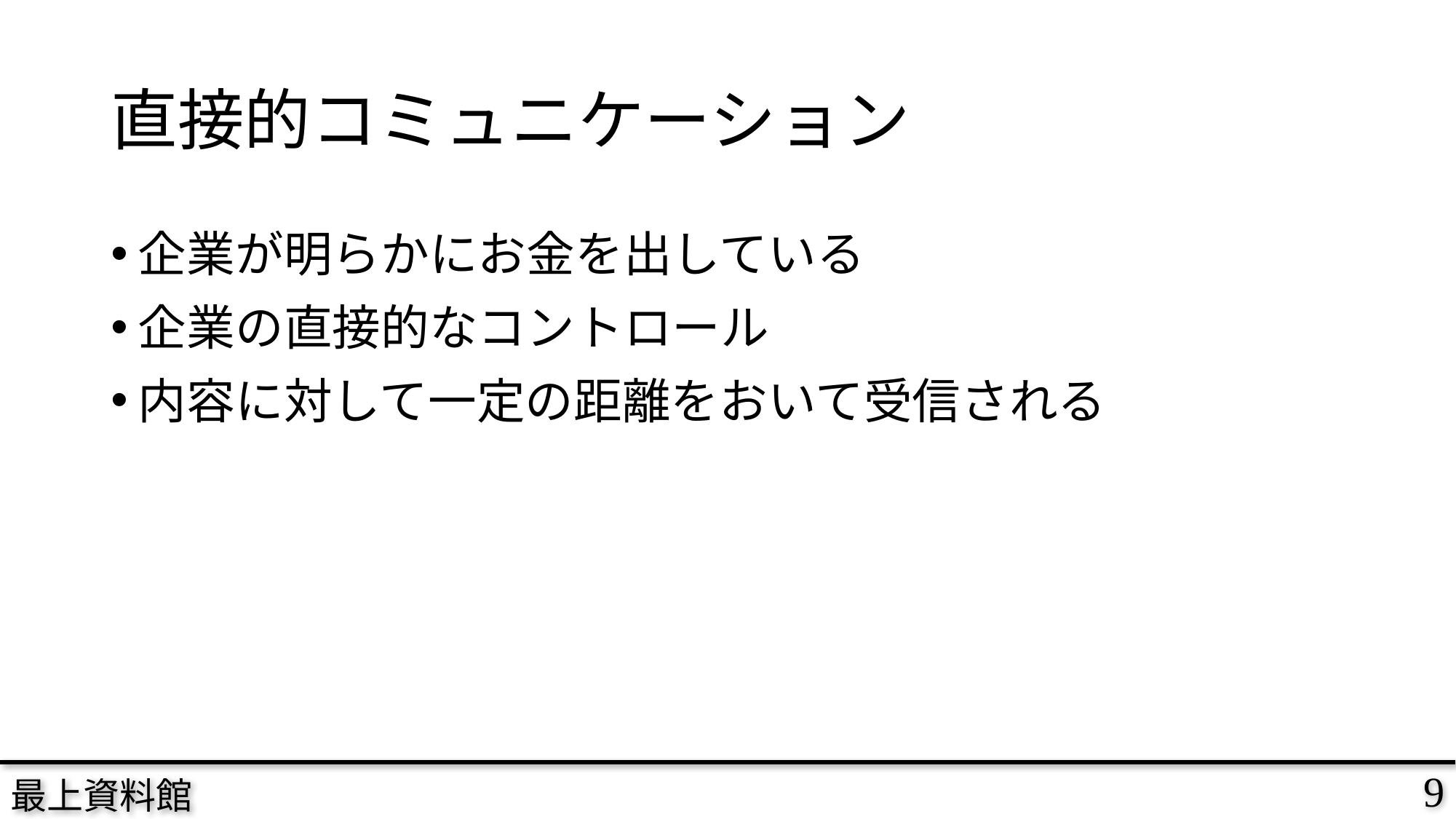

# 直接的コミュニケーション
企業が明らかにお金を出している
企業の直接的なコントロール
内容に対して一定の距離をおいて受信される